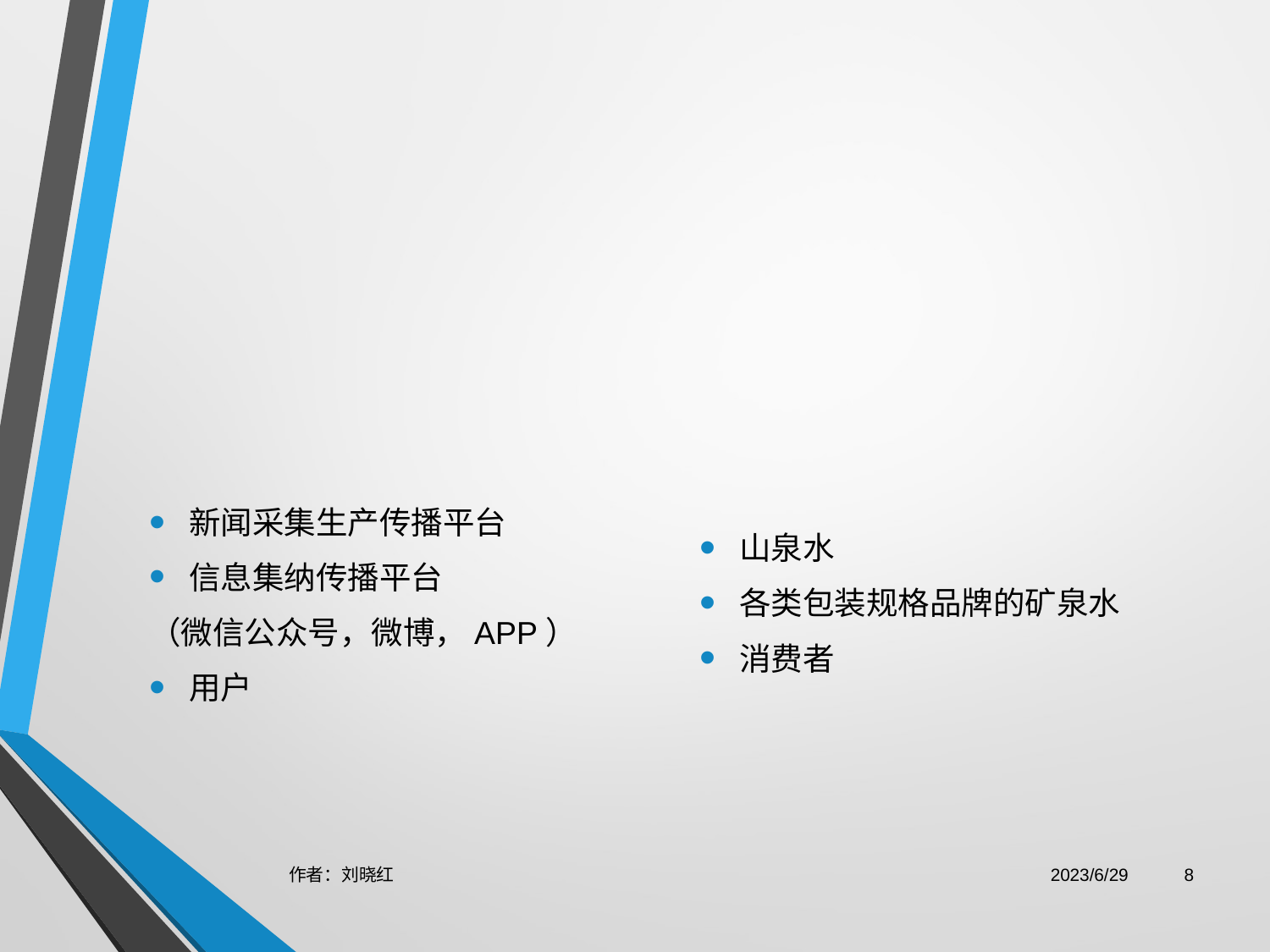

#
新闻采集生产传播平台
信息集纳传播平台
（微信公众号，微博，APP）
用户
山泉水
各类包装规格品牌的矿泉水
消费者
作者：刘晓红
2023/6/29
8